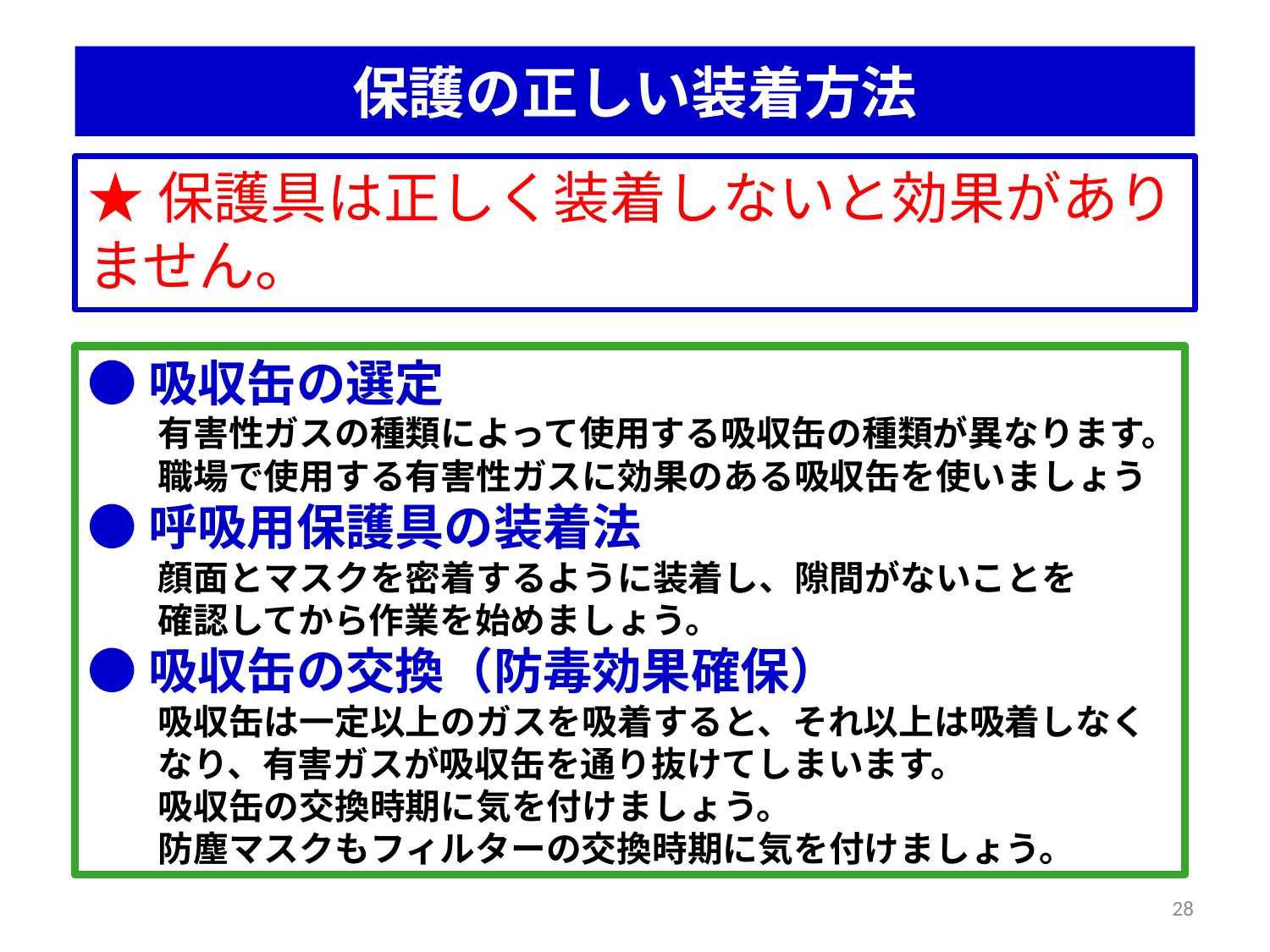

# 保護の正しい装着方法
★保護具は正しく装着しないと効果がありません。
●吸収缶の選定
　　有害性ガスの種類によって使用する吸収缶の種類が異なります。
　　職場で使用する有害性ガスに効果のある吸収缶を使いましょう
●呼吸用保護具の装着法
　　顔面とマスクを密着するように装着し、隙間がないことを
　　確認してから作業を始めましょう。
●吸収缶の交換（防毒効果確保）
　　吸収缶は一定以上のガスを吸着すると、それ以上は吸着しなく
　　なり、有害ガスが吸収缶を通り抜けてしまいます。
　　吸収缶の交換時期に気を付けましょう。
　　防塵マスクもフィルターの交換時期に気を付けましょう。
28